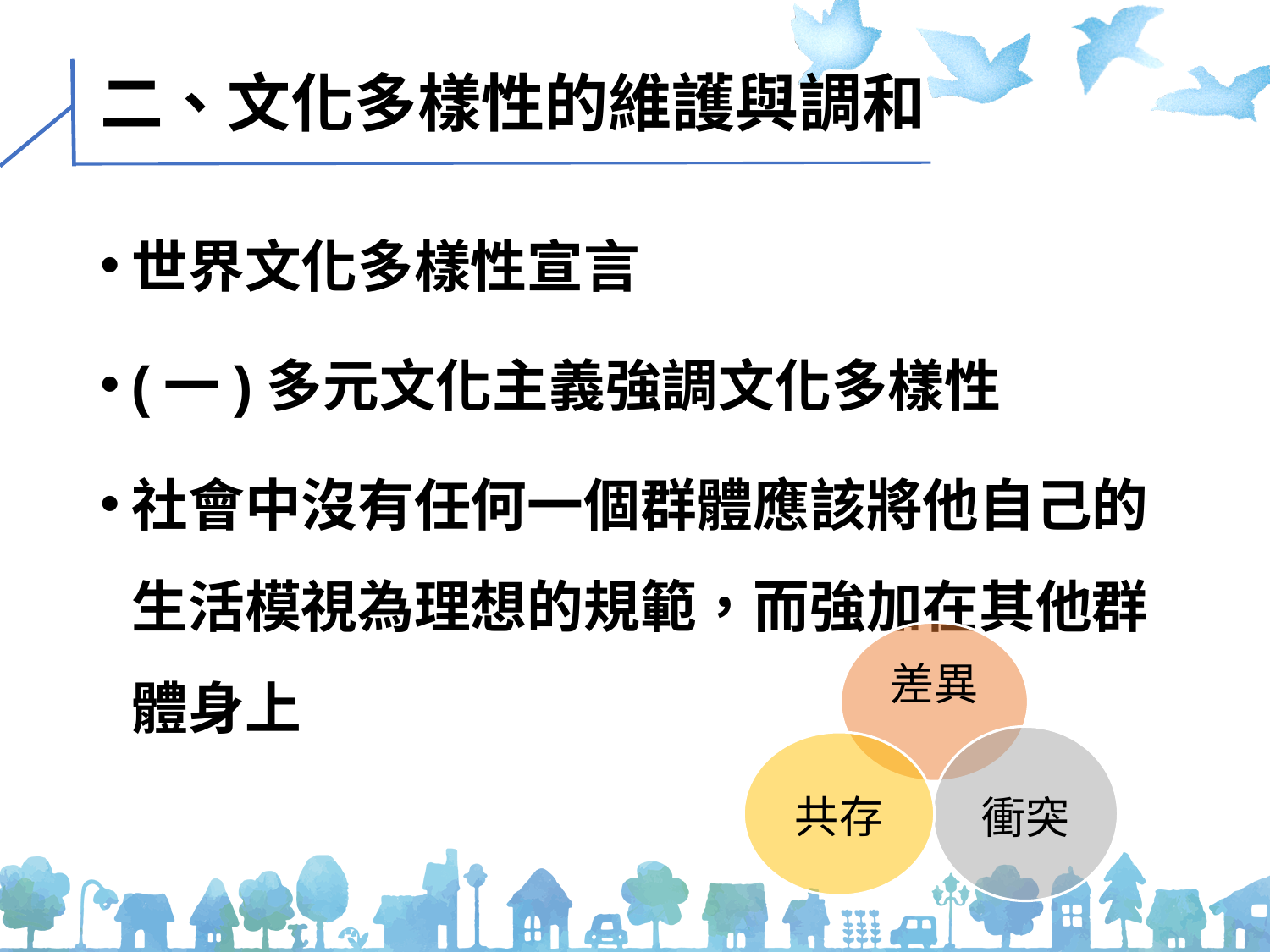

# 二、文化多樣性的維護與調和
世界文化多樣性宣言
(一)多元文化主義強調文化多樣性
社會中沒有任何一個群體應該將他自己的生活模視為理想的規範，而強加在其他群體身上

差異
衝突
共存